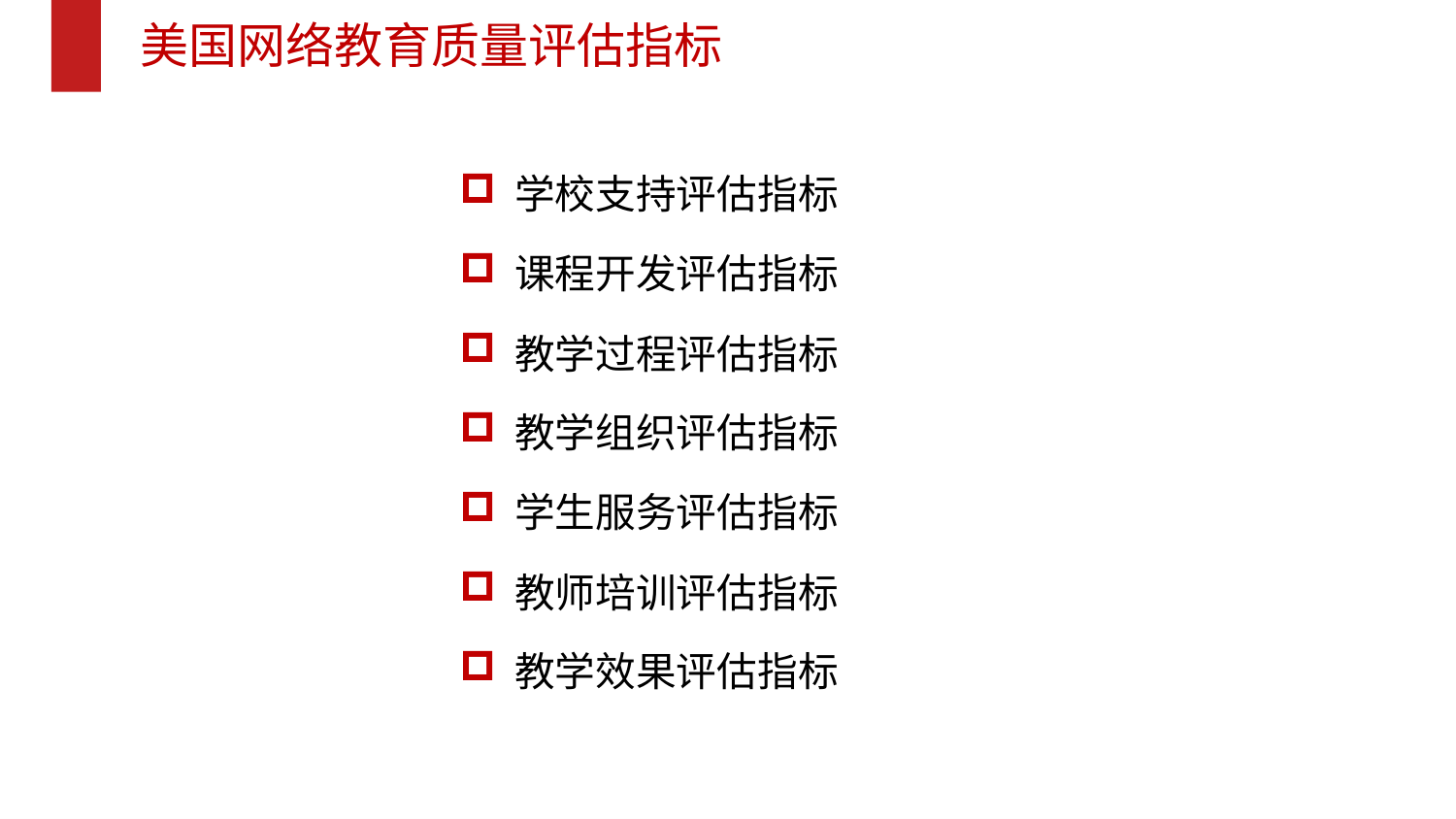

# 美国网络教育质量评估指标
学校支持评估指标
课程开发评估指标
教学过程评估指标
教学组织评估指标
学生服务评估指标
教师培训评估指标
教学效果评估指标